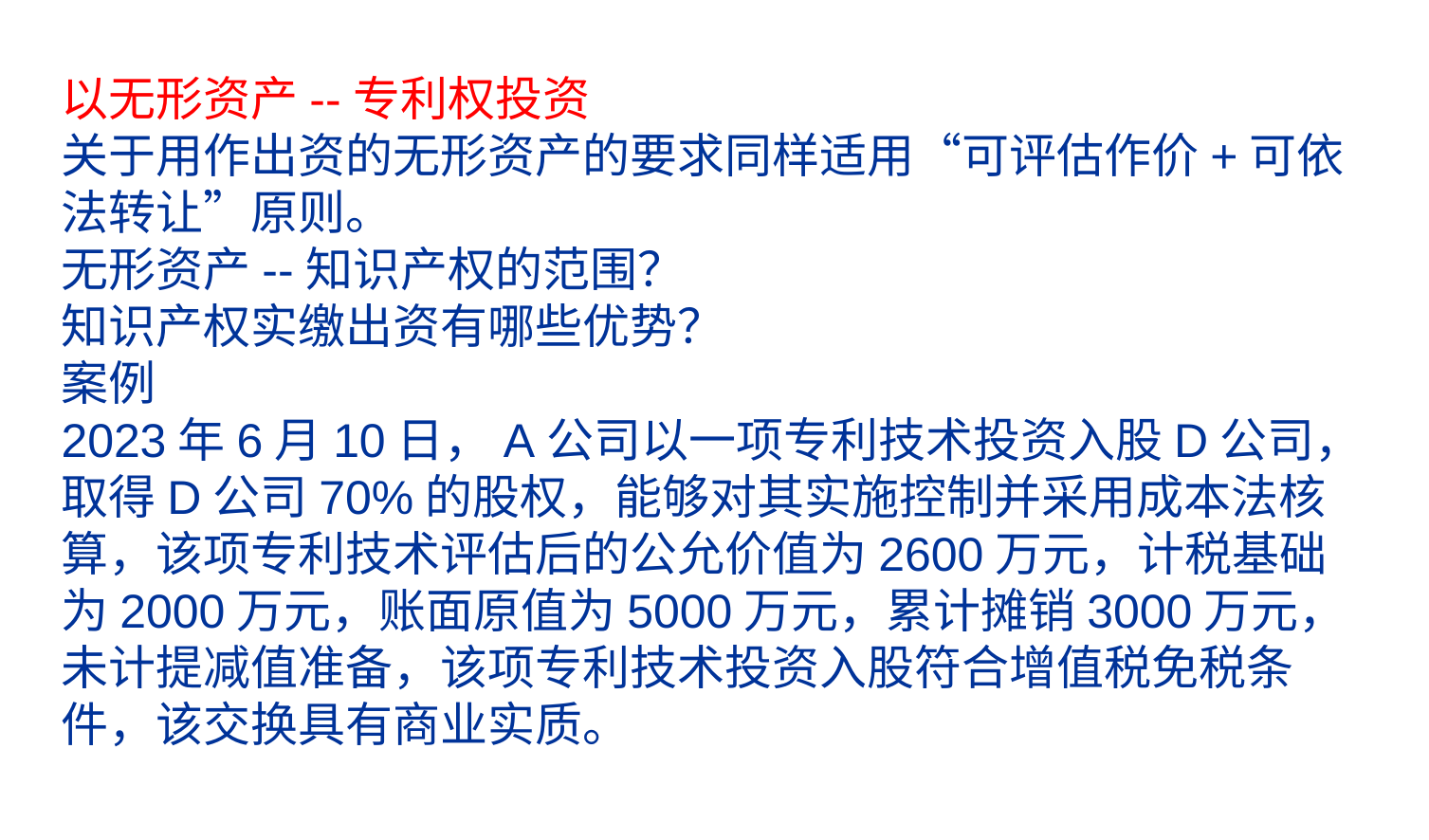

# 以无形资产--专利权投资 关于用作出资的无形资产的要求同样适用“可评估作价+可依法转让”原则。 无形资产--知识产权的范围？ 知识产权实缴出资有哪些优势？ 案例 2023年6月10日，A公司以一项专利技术投资入股D公司，取得D公司70%的股权，能够对其实施控制并采用成本法核算，该项专利技术评估后的公允价值为2600万元，计税基础为2000万元，账面原值为5000万元，累计摊销3000万元，未计提减值准备，该项专利技术投资入股符合增值税免税条件，该交换具有商业实质。